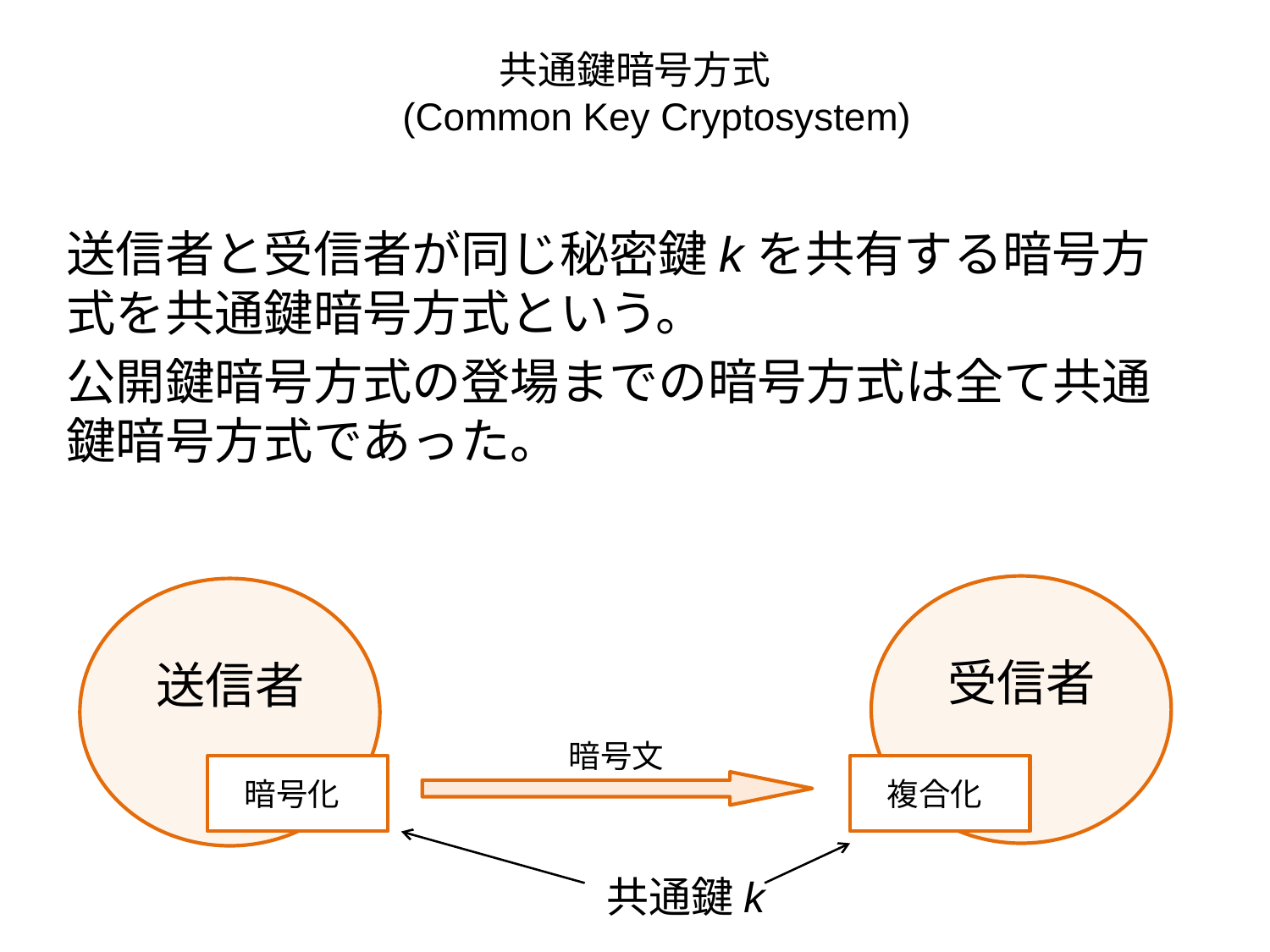

# 共通鍵暗号方式 　(Common Key Cryptosystem)
送信者と受信者が同じ秘密鍵kを共有する暗号方式を共通鍵暗号方式という。
公開鍵暗号方式の登場までの暗号方式は全て共通鍵暗号方式であった。

受信者

送信者

暗号化

複合化

暗号文
	共通鍵k